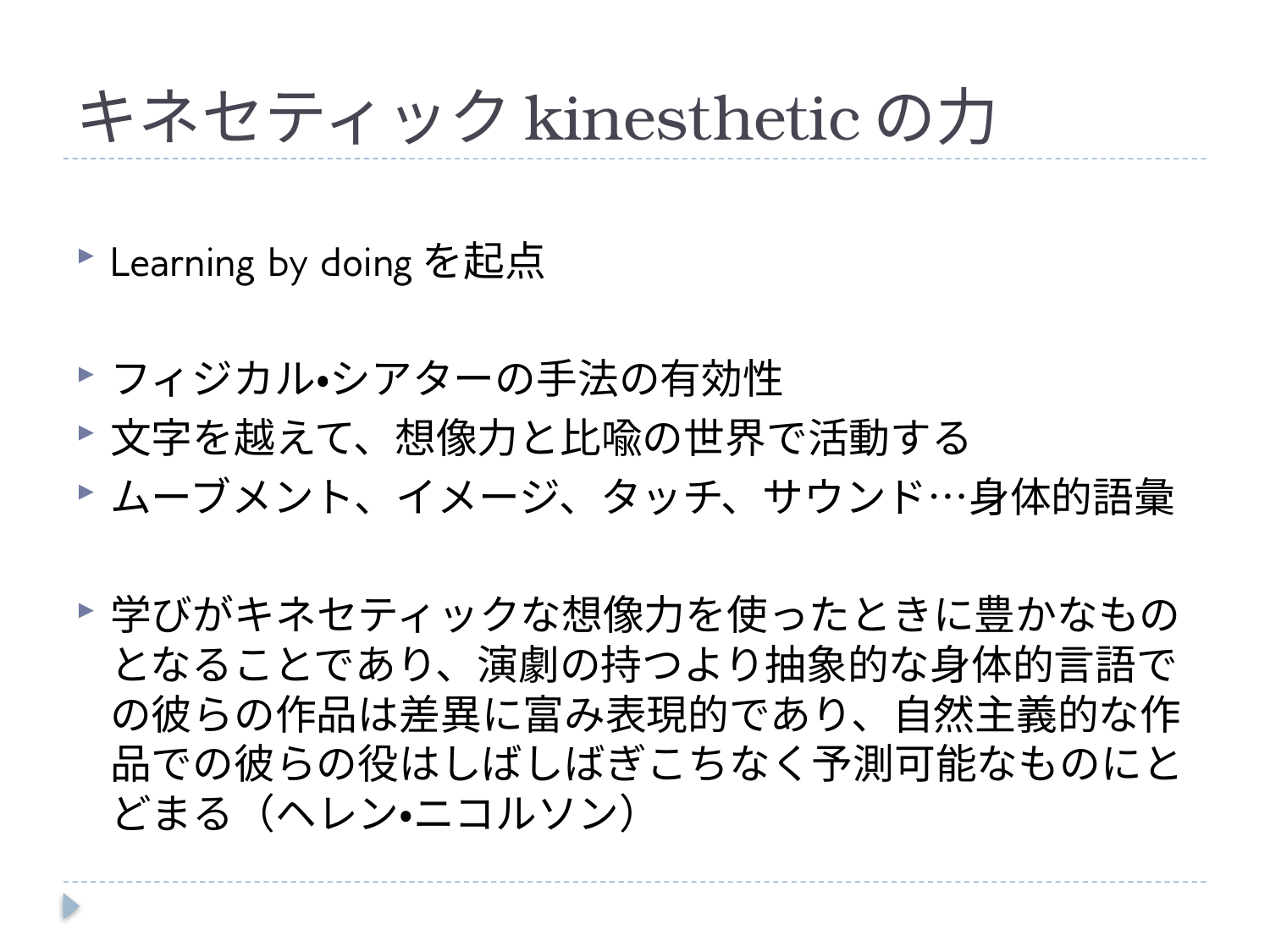

# キネセティックkinestheticの力

Learning by doingを起点

フィジカル・シアターの手法の有効性
文字を越えて、想像力と比喩の世界で活動する
ムーブメント、イメージ、タッチ、サウンド…身体的語彙

学びがキネセティックな想像力を使ったときに豊かなものとなることであり、演劇の持つより抽象的な身体的言語での彼らの作品は差異に富み表現的であり、自然主義的な作品での彼らの役はしばしばぎこちなく予測可能なものにとどまる（ヘレン・ニコルソン）